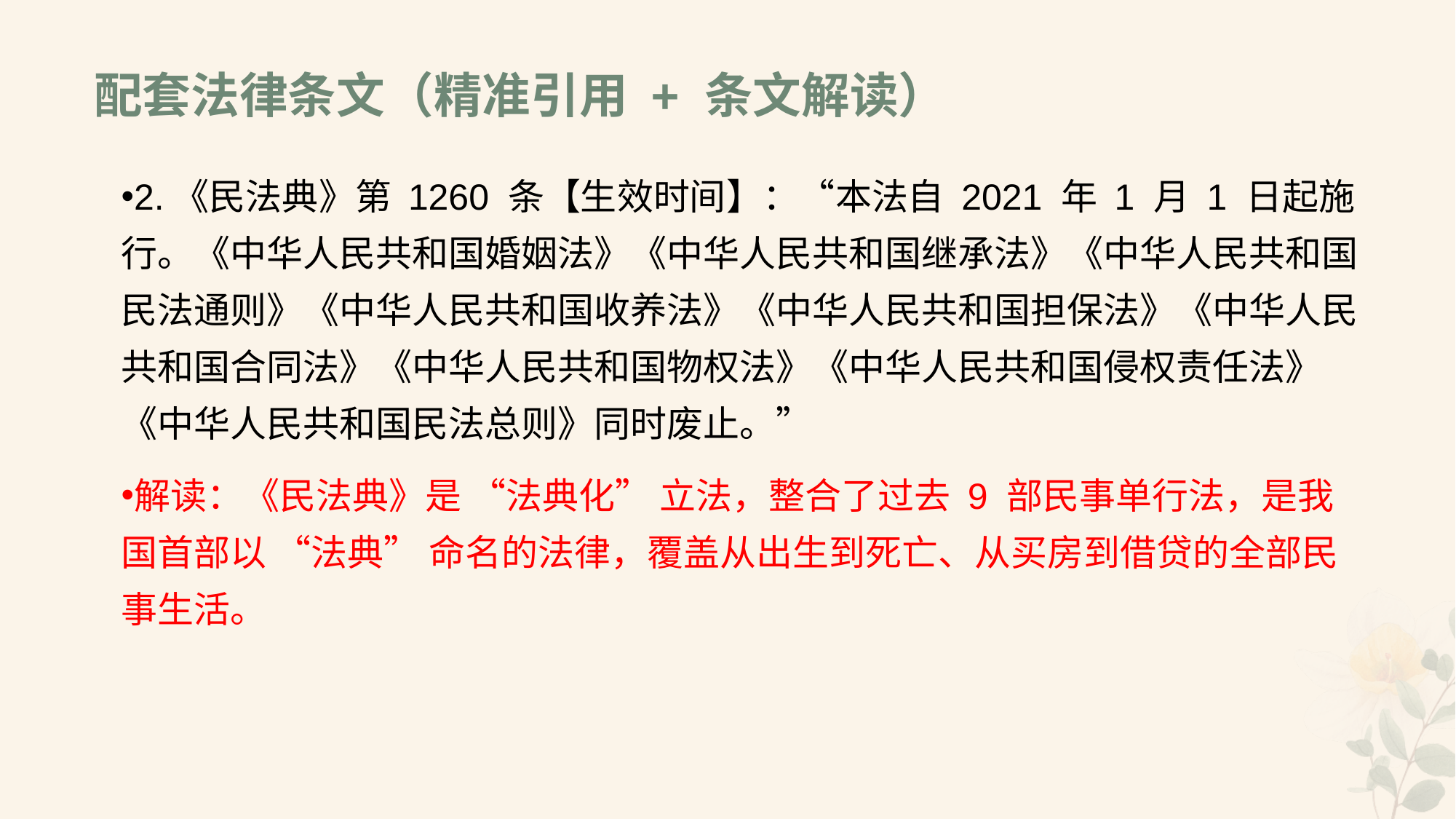

# 配套法律条文（精准引用 + 条文解读）
2.《民法典》第 1260 条【生效时间】：“本法自 2021 年 1 月 1 日起施行。《中华人民共和国婚姻法》《中华人民共和国继承法》《中华人民共和国民法通则》《中华人民共和国收养法》《中华人民共和国担保法》《中华人民共和国合同法》《中华人民共和国物权法》《中华人民共和国侵权责任法》《中华人民共和国民法总则》同时废止。”
解读：《民法典》是 “法典化” 立法，整合了过去 9 部民事单行法，是我国首部以 “法典” 命名的法律，覆盖从出生到死亡、从买房到借贷的全部民事生活。